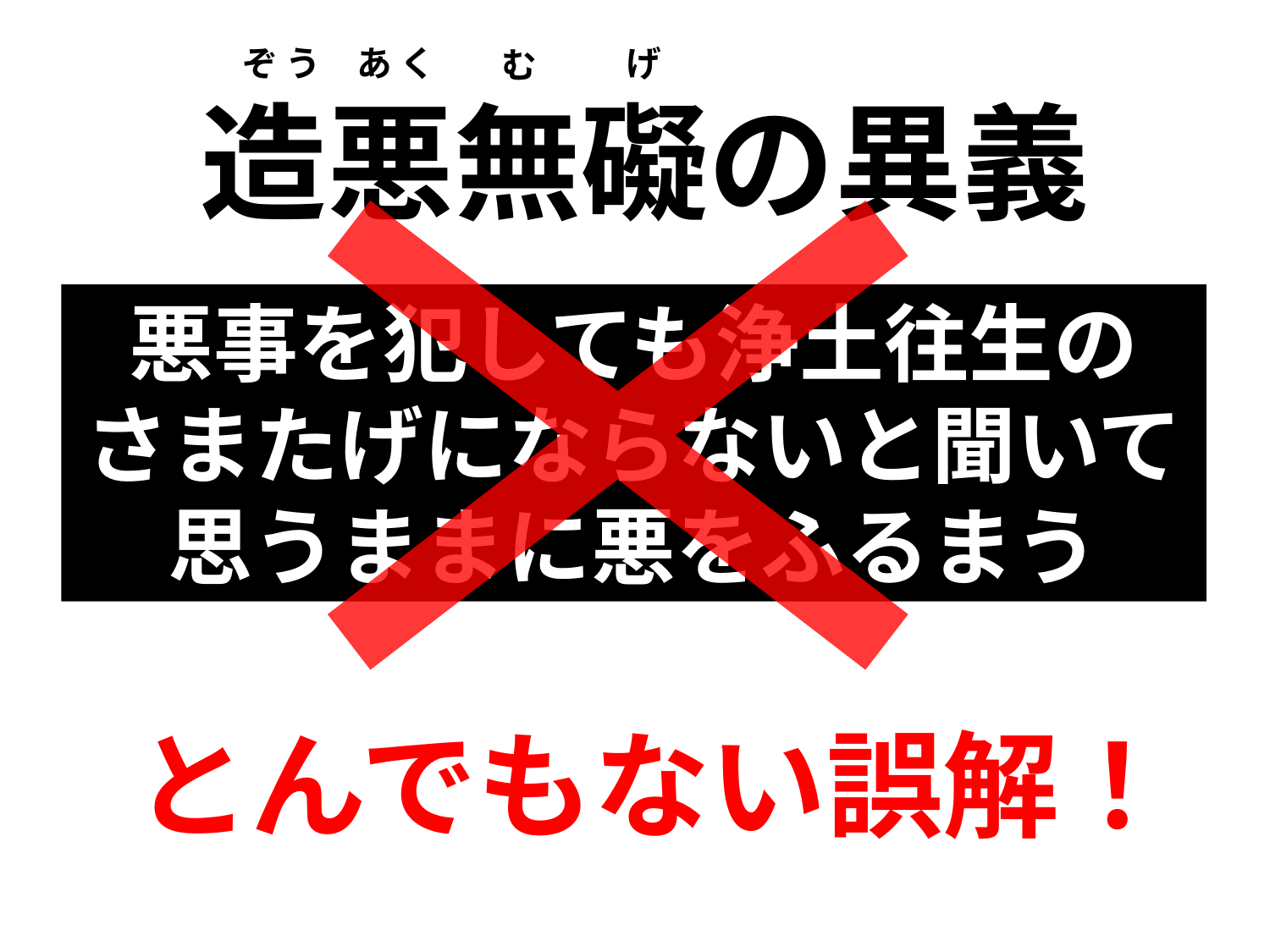

ぞ う
あ く
げ

む
造悪無礙の異義
悪事を犯しても浄土往生の
さまたげにならないと聞いて思うままに悪をふるまう
とんでもない誤解！